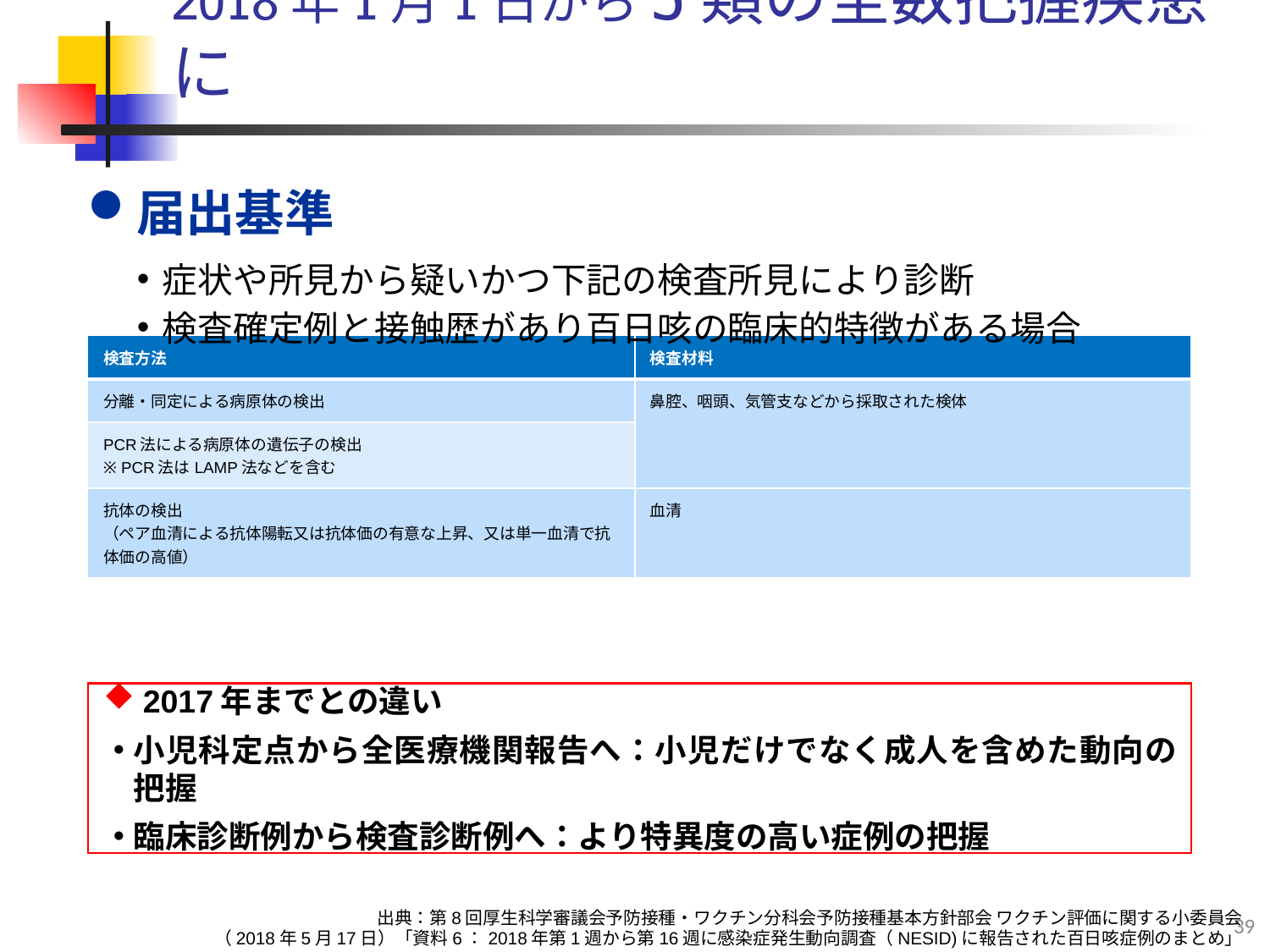

2018年1月1日から5類の全数把握疾患に
届出基準
症状や所見から疑いかつ下記の検査所見により診断
検査確定例と接触歴があり百日咳の臨床的特徴がある場合
| 検査方法 | 検査材料 |
| --- | --- |
| 分離・同定による病原体の検出 | 鼻腔、咽頭、気管支などから採取された検体 |
| PCR法による病原体の遺伝子の検出 ※ PCR法はLAMP法などを含む |  |
| 抗体の検出 （ペア血清による抗体陽転又は抗体価の有意な上昇、又は単一血清で抗体価の高値） | 血清 |
2017年までとの違い
小児科定点から全医療機関報告へ：小児だけでなく成人を含めた動向の把握
臨床診断例から検査診断例へ：より特異度の高い症例の把握
出典：第8回厚生科学審議会予防接種・ワクチン分科会予防接種基本方針部会 ワクチン評価に関する小委員会
（2018年5月17日）「資料6：2018年第1週から第16週に感染症発生動向調査（NESID)に報告された百日咳症例のまとめ」
39